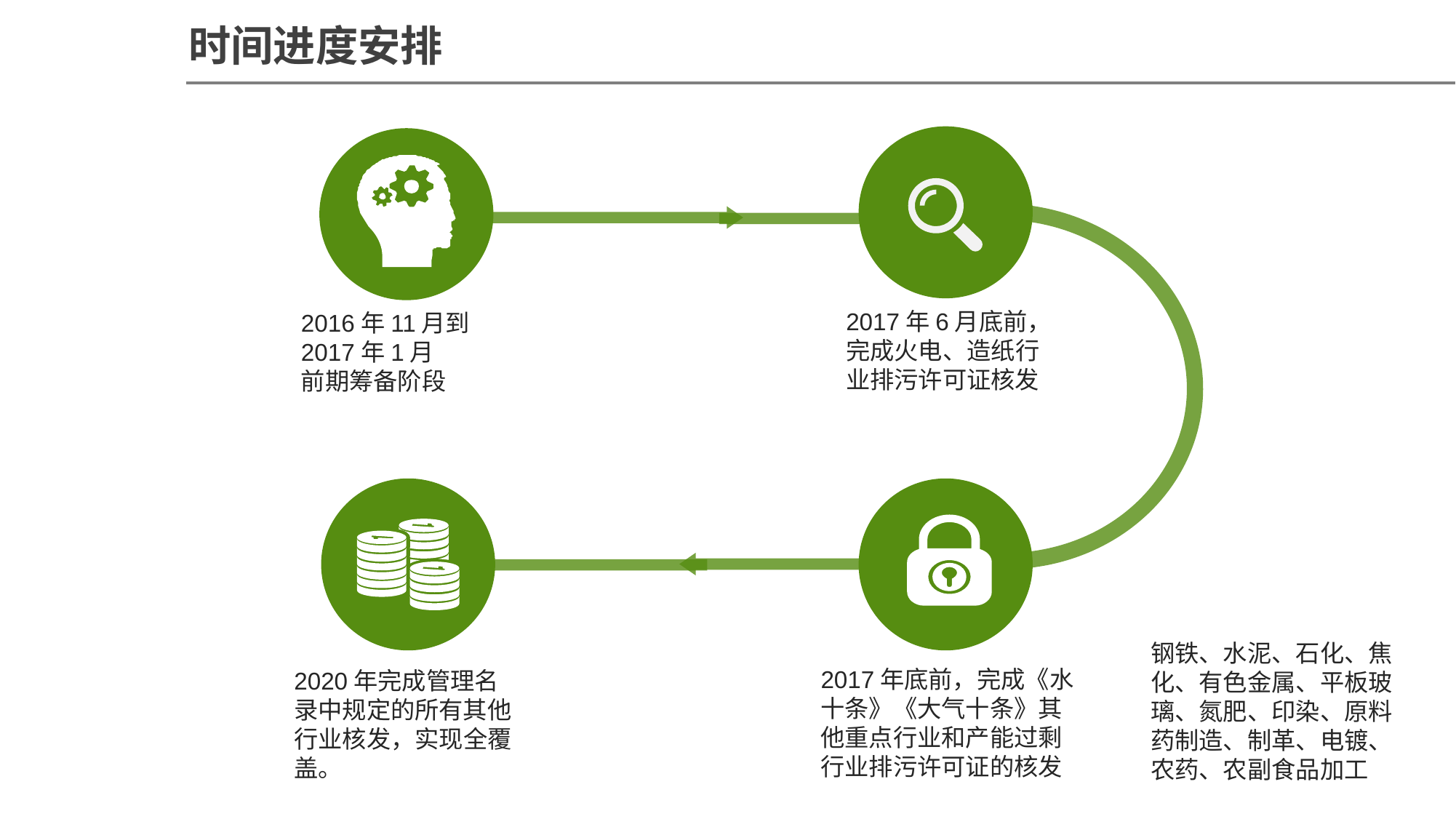

时间进度安排

2017年6月底前，完成火电、造纸行业排污许可证核发
2016年11月到2017年1月
前期筹备阶段

钢铁、水泥、石化、焦化、有色金属、平板玻璃、氮肥、印染、原料药制造、制革、电镀、农药、农副食品加工
2017年底前，完成《水十条》《大气十条》其他重点行业和产能过剩行业排污许可证的核发
2020年完成管理名录中规定的所有其他行业核发，实现全覆盖。